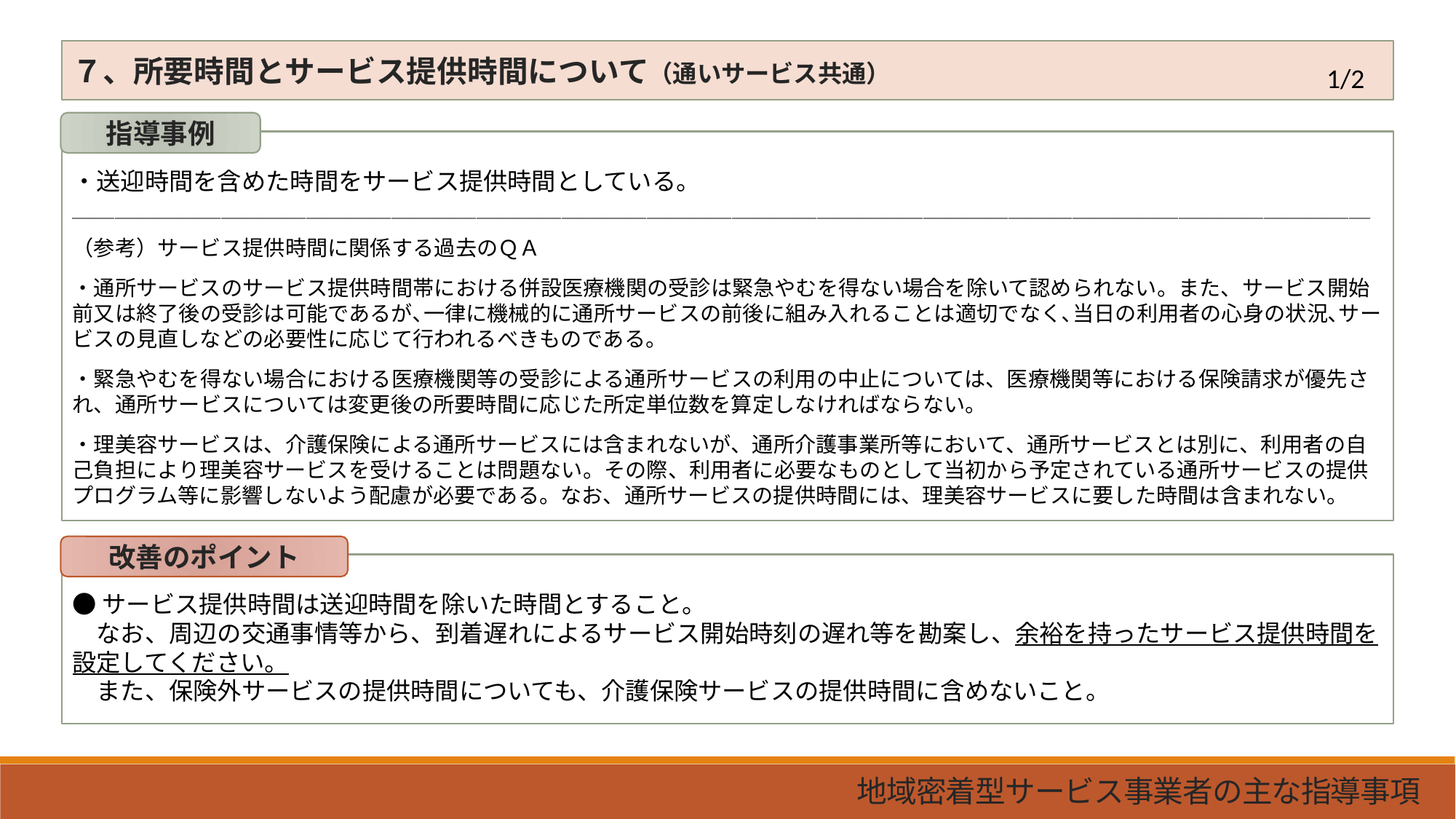

７、所要時間とサービス提供時間について（通いサービス共通）
1/2
指導事例

・送迎時間を含めた時間をサービス提供時間としている。
＿＿＿＿＿＿＿＿＿＿＿＿＿＿＿＿＿＿＿＿＿＿＿＿＿＿＿＿＿＿＿＿＿＿＿＿＿＿＿＿＿＿＿＿＿＿＿＿＿＿＿＿＿＿＿＿＿＿＿＿＿

（参考）サービス提供時間に関係する過去のＱＡ

・通所サービスのサービス提供時間帯における併設医療機関の受診は緊急やむを得ない場合を除いて認められない。また、サービス開始前又は終了後の受診は可能であるが､一律に機械的に通所サービスの前後に組み入れることは適切でなく､当日の利用者の心身の状況､サービスの見直しなどの必要性に応じて行われるべきものである。

・緊急やむを得ない場合における医療機関等の受診による通所サービスの利用の中止については、医療機関等における保険請求が優先され、通所サービスについては変更後の所要時間に応じた所定単位数を算定しなければならない。

・理美容サービスは、介護保険による通所サービスには含まれないが、通所介護事業所等において、通所サービスとは別に、利用者の自己負担により理美容サービスを受けることは問題ない。その際、利用者に必要なものとして当初から予定されている通所サービスの提供プログラム等に影響しないよう配慮が必要である。なお、通所サービスの提供時間には、理美容サービスに要した時間は含まれない。
改善のポイント

●サービス提供時間は送迎時間を除いた時間とすること。
　なお、周辺の交通事情等から、到着遅れによるサービス開始時刻の遅れ等を勘案し、余裕を持ったサービス提供時間を設定してください。
　また、保険外サービスの提供時間についても、介護保険サービスの提供時間に含めないこと。
地域密着型サービス事業者の主な指導事項